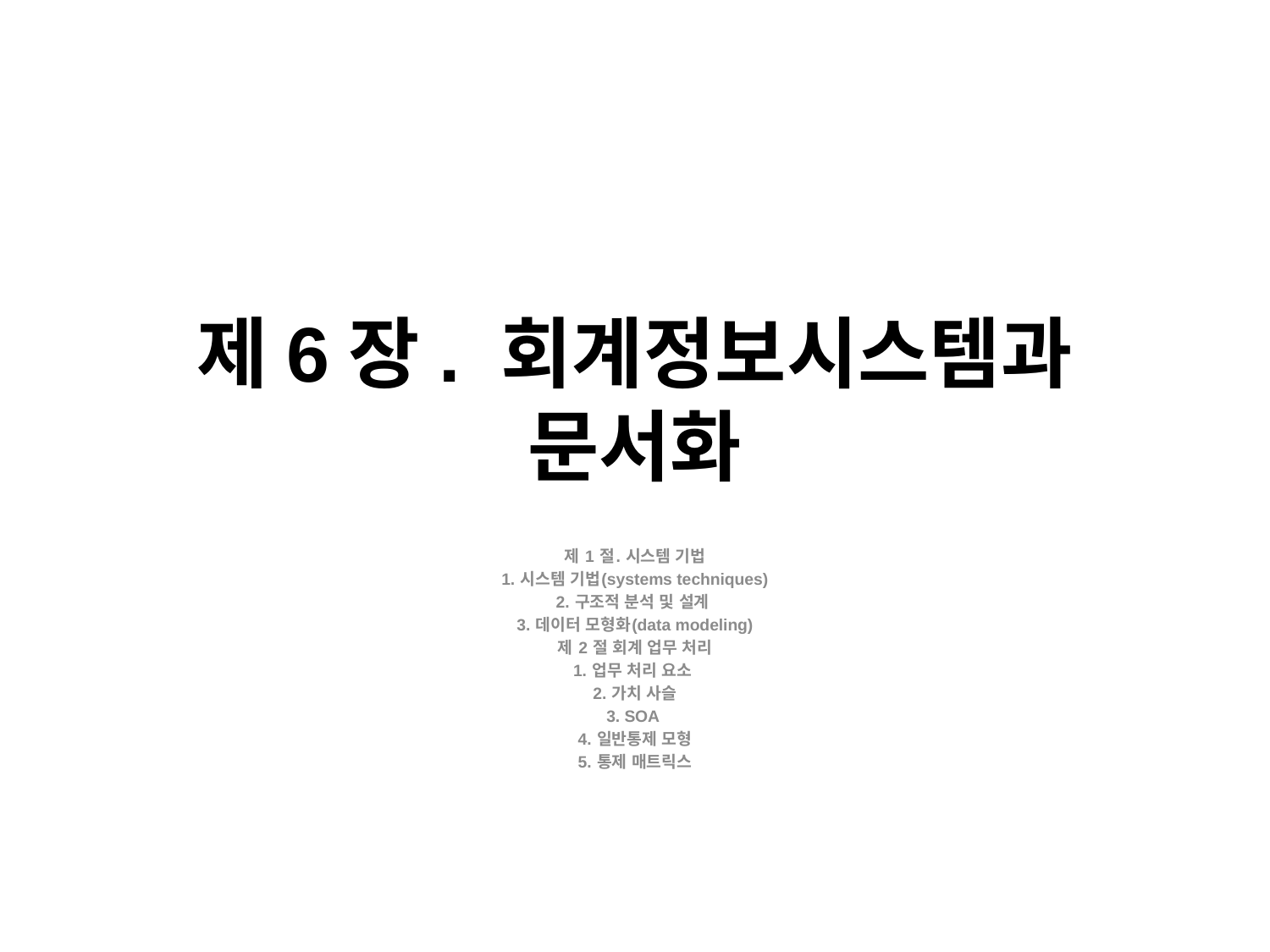

# 제6장. 회계정보시스템과 문서화
제 1 절. 시스템 기법
1. 시스템 기법(systems techniques)
2. 구조적 분석 및 설계
3. 데이터 모형화(data modeling)
제 2 절 회계 업무 처리
1. 업무 처리 요소
2. 가치 사슬
3. SOA
4. 일반통제 모형
5. 통제 매트릭스